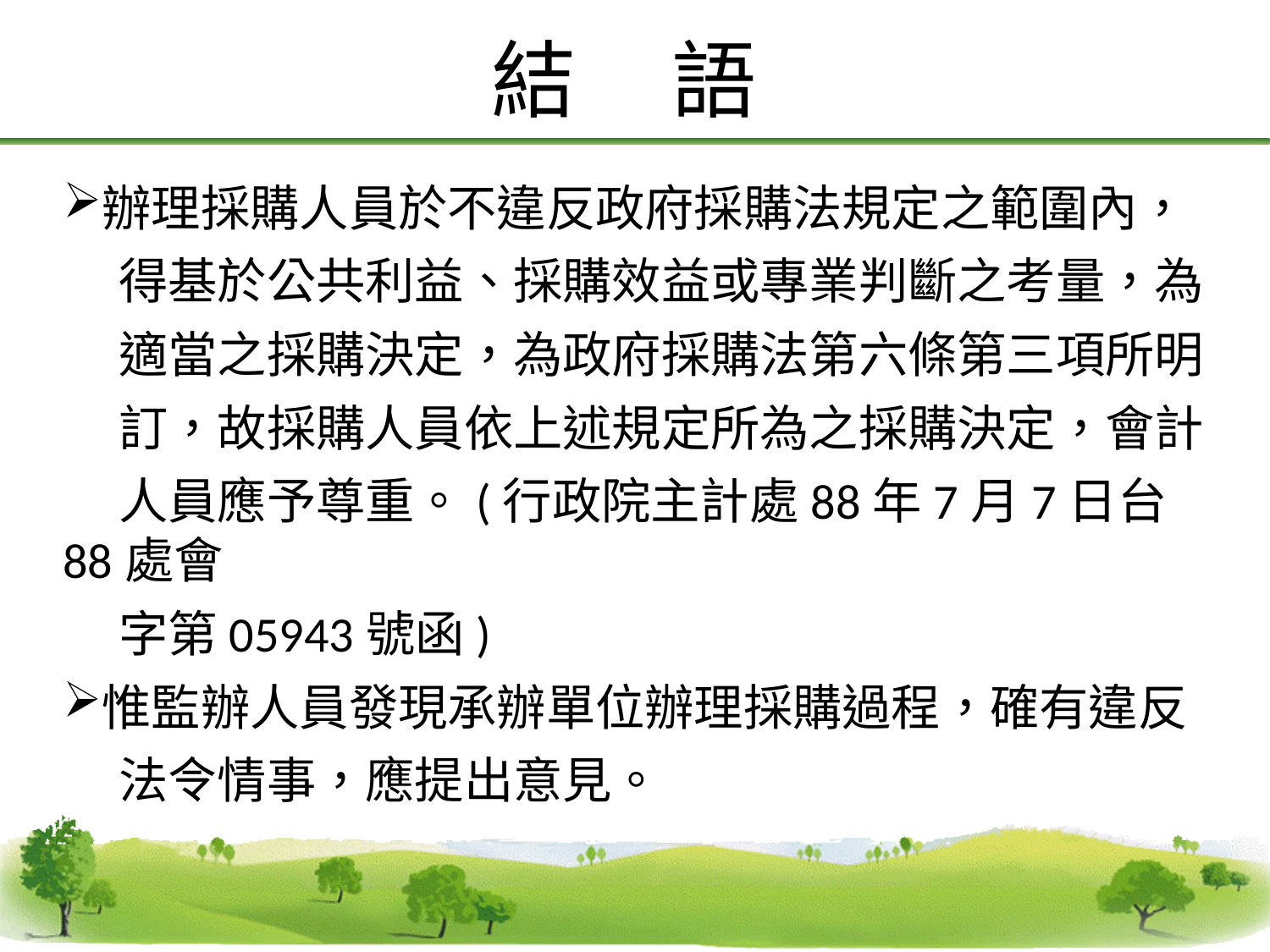

結     語

辦理採購人員於不違反政府採購法規定之範圍內，
    得基於公共利益、採購效益或專業判斷之考量，為
    適當之採購決定，為政府採購法第六條第三項所明
    訂，故採購人員依上述規定所為之採購決定，會計
    人員應予尊重。(行政院主計處88年7月7日台88處會
    字第05943號函)
惟監辦人員發現承辦單位辦理採購過程，確有違反
    法令情事，應提出意見。